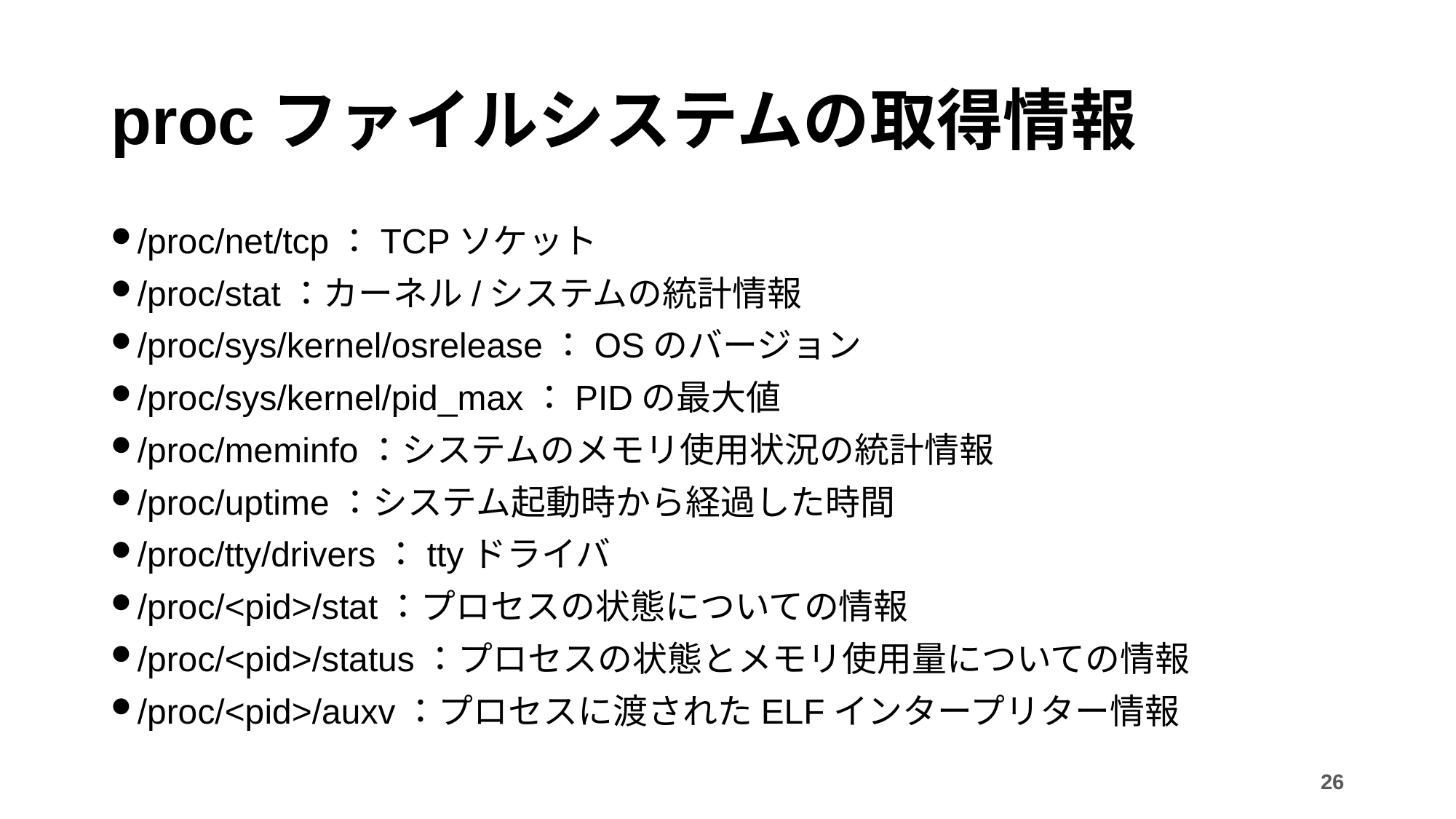

# procファイルシステムの取得情報
/proc/net/tcp：TCPソケット
/proc/stat：カーネル/システムの統計情報
/proc/sys/kernel/osrelease：OSのバージョン
/proc/sys/kernel/pid_max：PIDの最大値
/proc/meminfo：システムのメモリ使用状況の統計情報
/proc/uptime：システム起動時から経過した時間
/proc/tty/drivers：ttyドライバ
/proc/<pid>/stat：プロセスの状態についての情報
/proc/<pid>/status：プロセスの状態とメモリ使用量についての情報
/proc/<pid>/auxv：プロセスに渡されたELFインタープリター情報
26